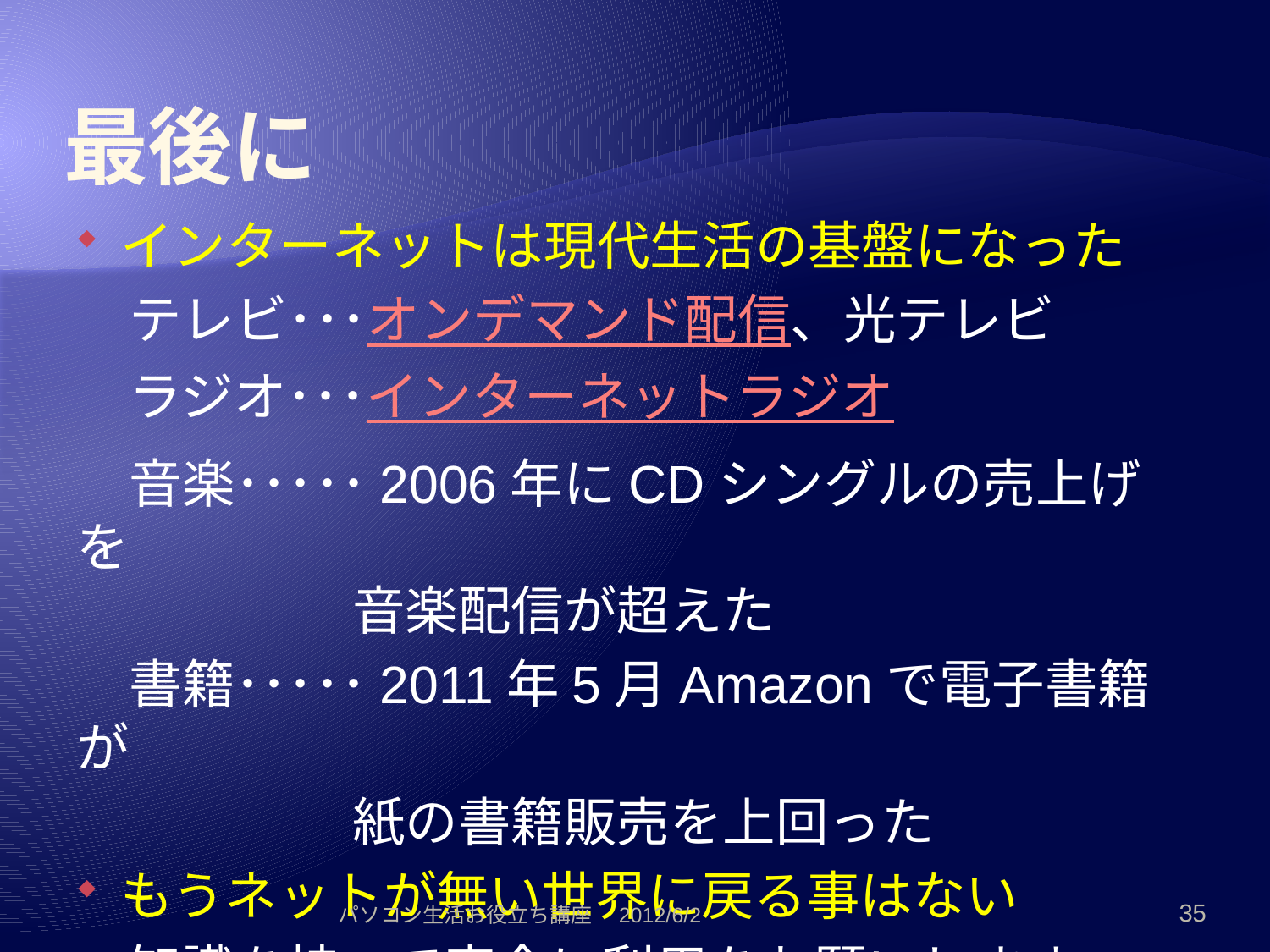

# 最後に
インターネットは現代生活の基盤になった
　テレビ･･･オンデマンド配信、光テレビ
　ラジオ･･･インターネットラジオ
　音楽･････2006年にCDシングルの売上げを
　　　　　 音楽配信が超えた
　書籍･････2011年5月Amazonで電子書籍が
　　　　　 紙の書籍販売を上回った
もうネットが無い世界に戻る事はない
　知識を持って安全に利用をお願いします
パソコン生活お役立ち講座　2012/6/2
35